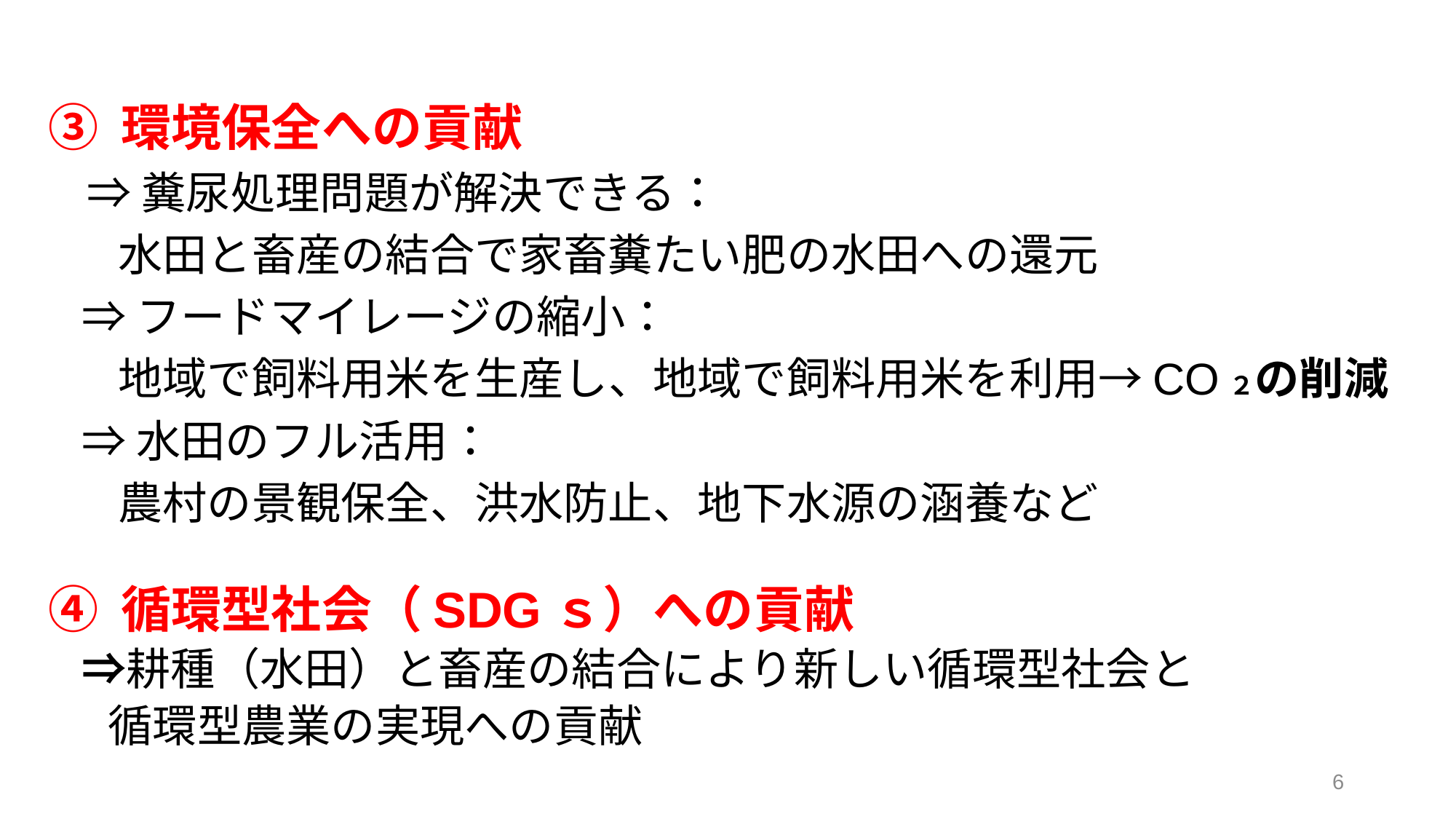

③ 環境保全への貢献
　⇒ 糞尿処理問題が解決できる：
      水田と畜産の結合で家畜糞たい肥の水田への還元
　⇒ フードマイレージの縮小：
      地域で飼料用米を生産し、地域で飼料用米を利用→CO２の削減
　⇒ 水田のフル活用：
      農村の景観保全、洪水防止、地下水源の涵養など

④ 循環型社会（SDGｓ）への貢献
　⇒耕種（水田）と畜産の結合により新しい循環型社会と
     循環型農業の実現への貢献
6